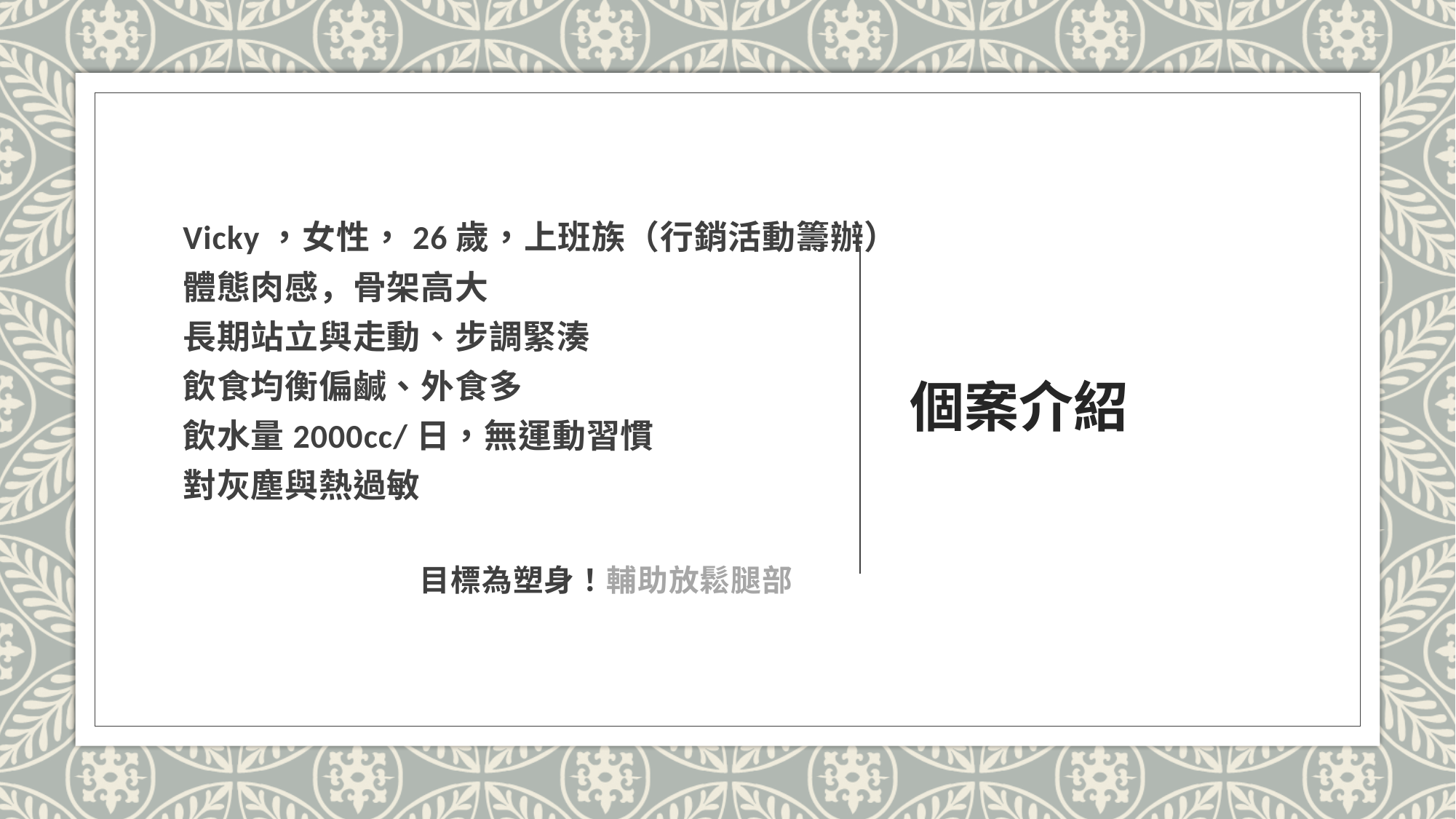

Vicky，女性，26歲，上班族（行銷活動籌辦）
體態肉感，骨架高大
長期站立與走動、步調緊湊
飲食均衡偏鹹、外食多
飲水量2000cc/日，無運動習慣
對灰塵與熱過敏

目標為塑身！輔助放鬆腿部
# 個案介紹